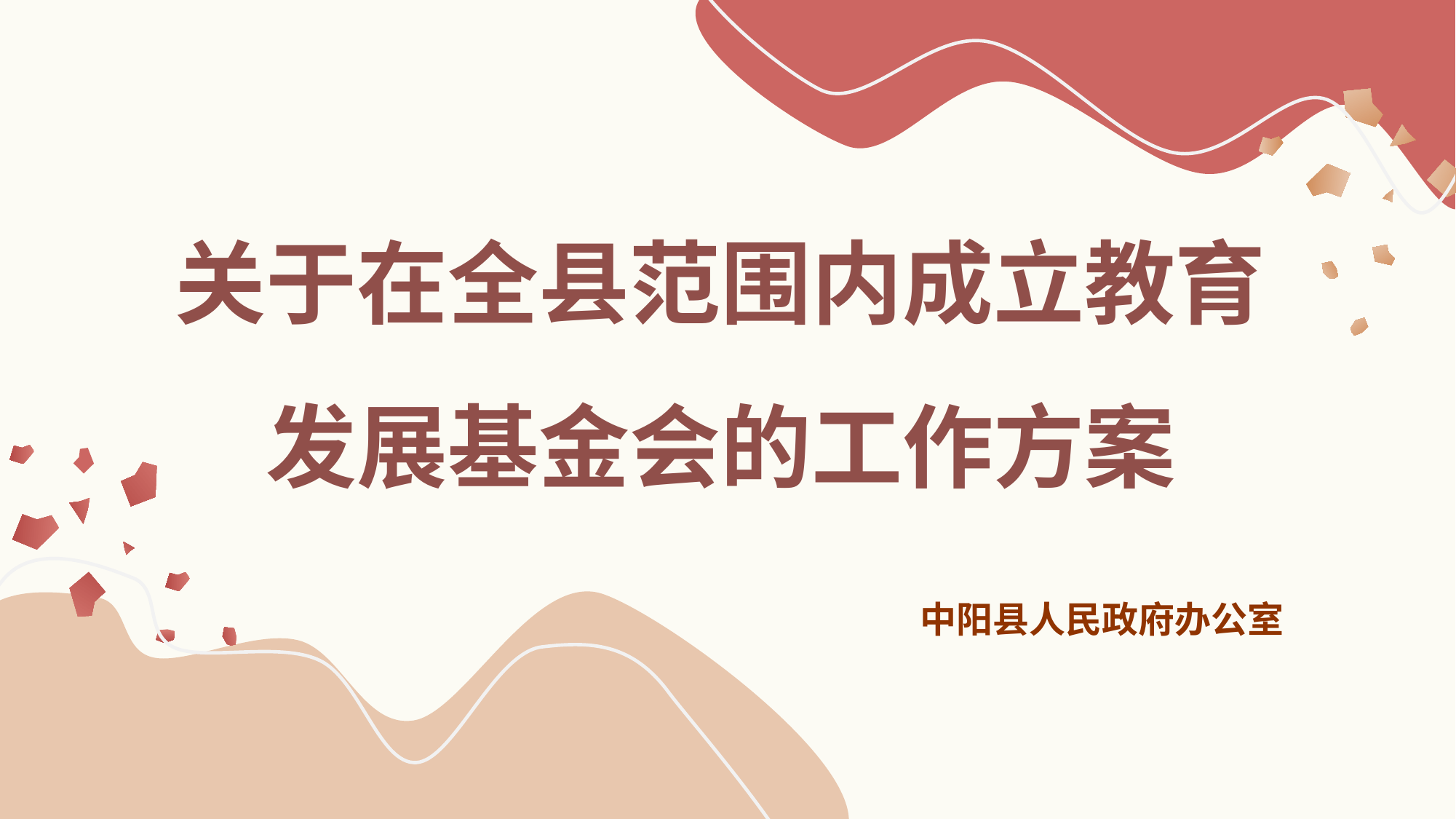

关于在全县范围内成立教育
发展基金会的工作方案

中阳县人民政府办公室